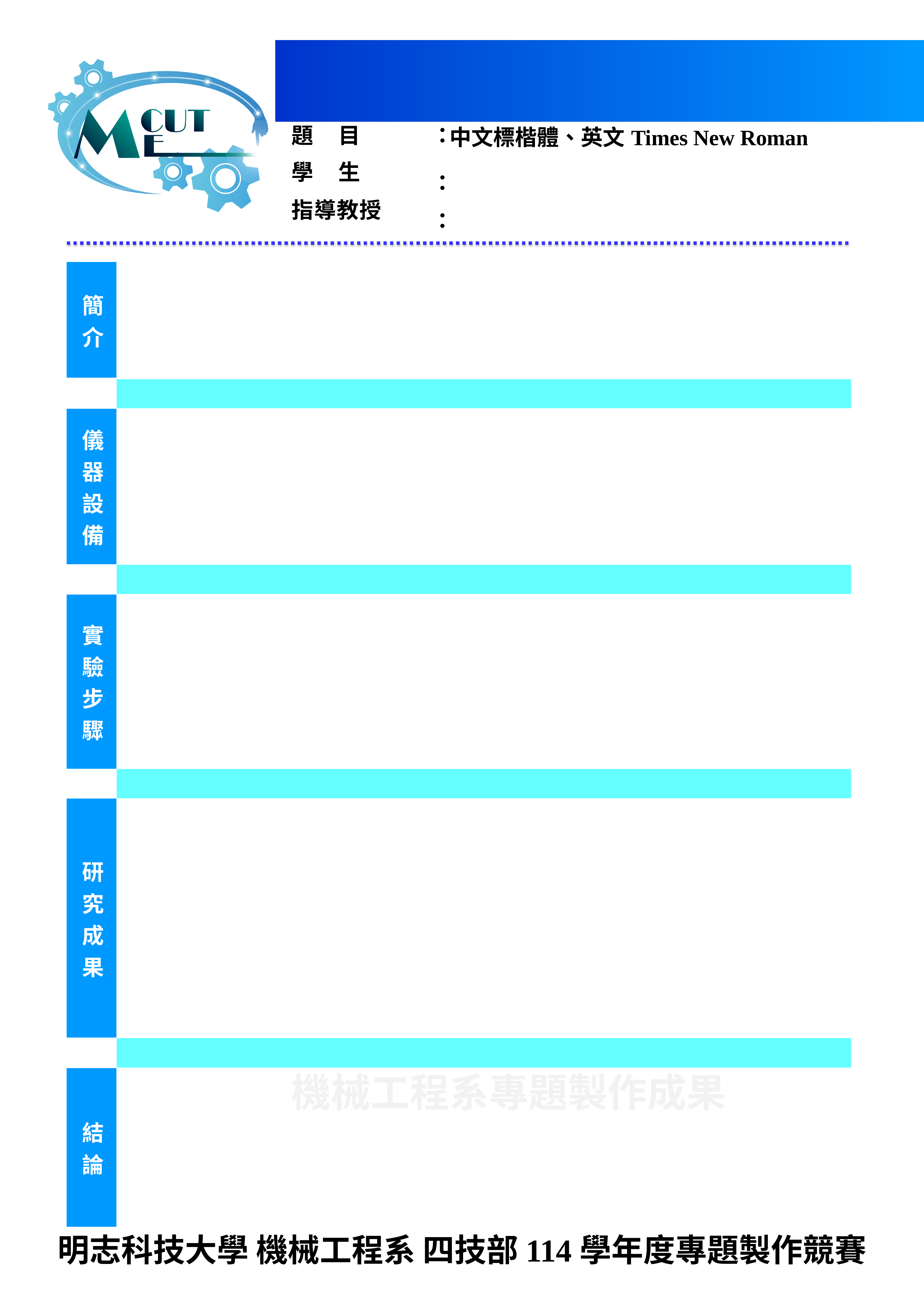

| 中文標楷體、英文Times New Roman |
| --- |
|  |
|  |
| 簡 介 | 中文標楷體、英文Times New Roman |
| --- | --- |
|  |  |
| 儀器設備 |  |
|  |  |
| 實驗步驟 |  |
|  |  |
| 研 究 成 果 |  |
|  |  |
| 結 論 |  |